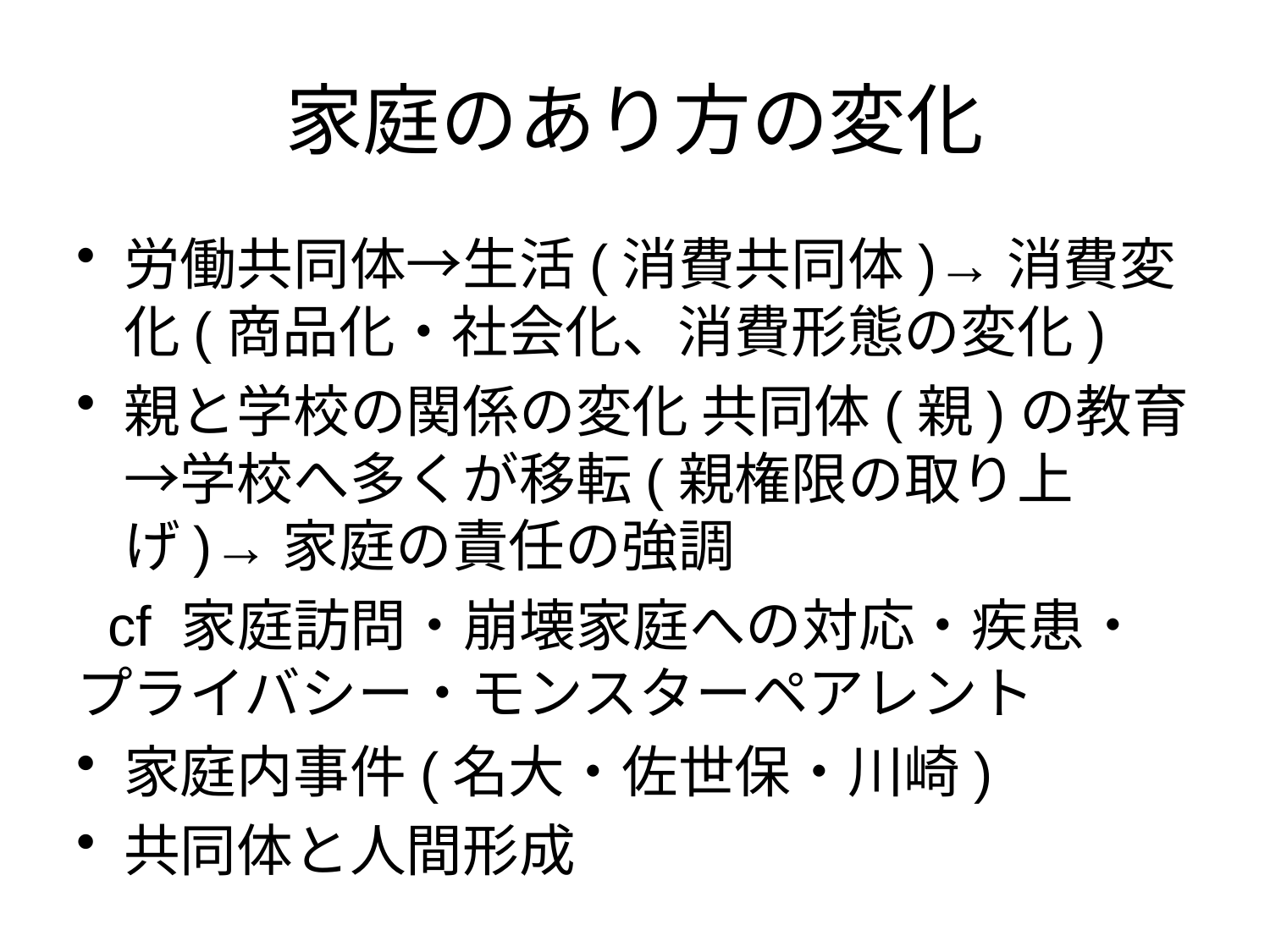

# 家庭のあり方の変化
労働共同体→生活(消費共同体)→消費変化(商品化・社会化、消費形態の変化)
親と学校の関係の変化 共同体(親)の教育→学校へ多くが移転(親権限の取り上げ)→家庭の責任の強調
  cf 家庭訪問・崩壊家庭への対応・疾患・プライバシー・モンスターペアレント
家庭内事件(名大・佐世保・川崎)
共同体と人間形成